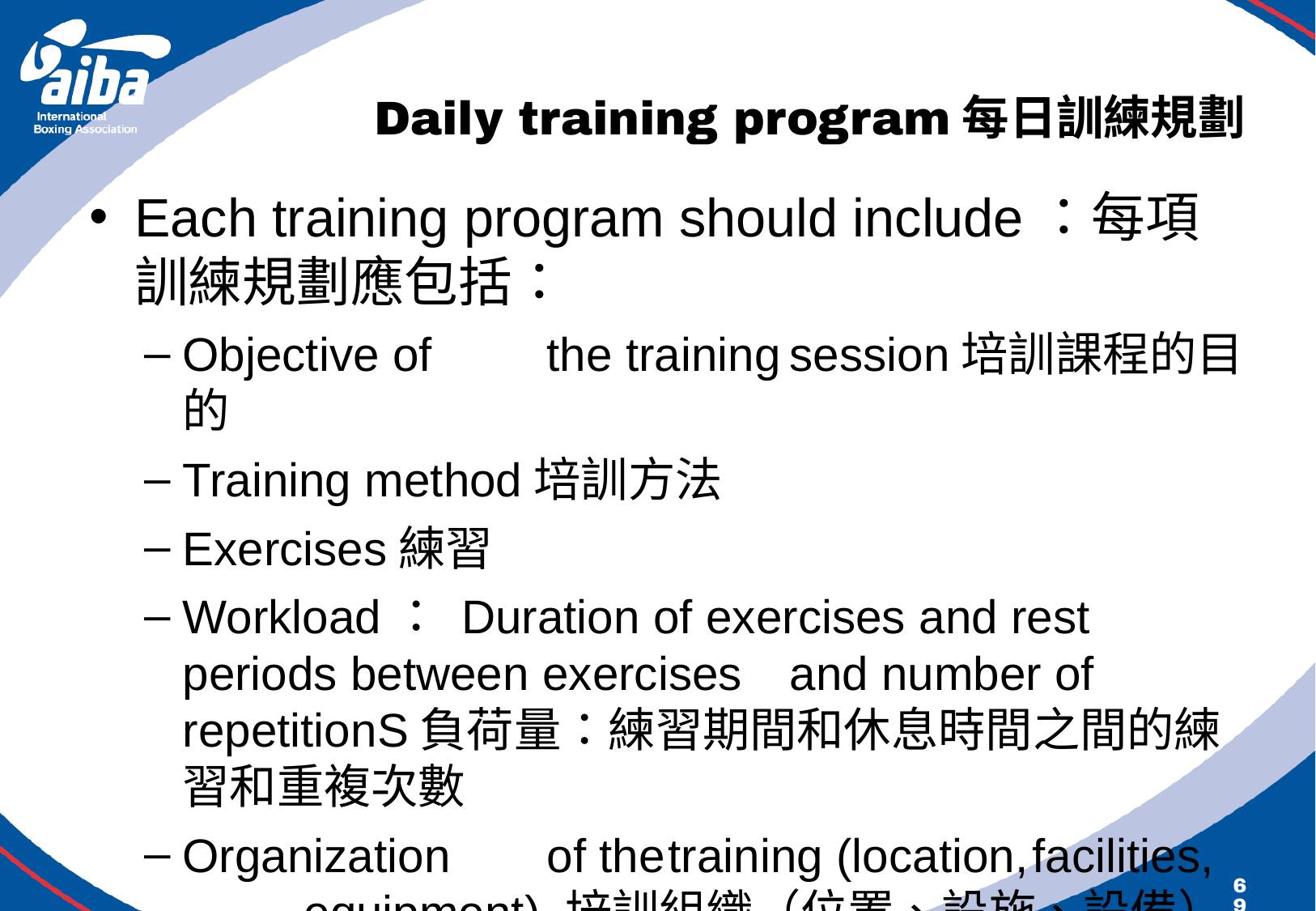

# Daily training program每日訓練規劃
Each training program should include：每項訓練規劃應包括：
Objective of	the training	session培訓課程的目的
Training method培訓方法
Exercises練習
Workload： Duration of exercises and rest	periods between exercises	and number of repetitionS負荷量：練習期間和休息時間之間的練習和重複次數
Organization	of the	training (location,	facilities,	equipment) 培訓組織（位置、設施、設備）
69